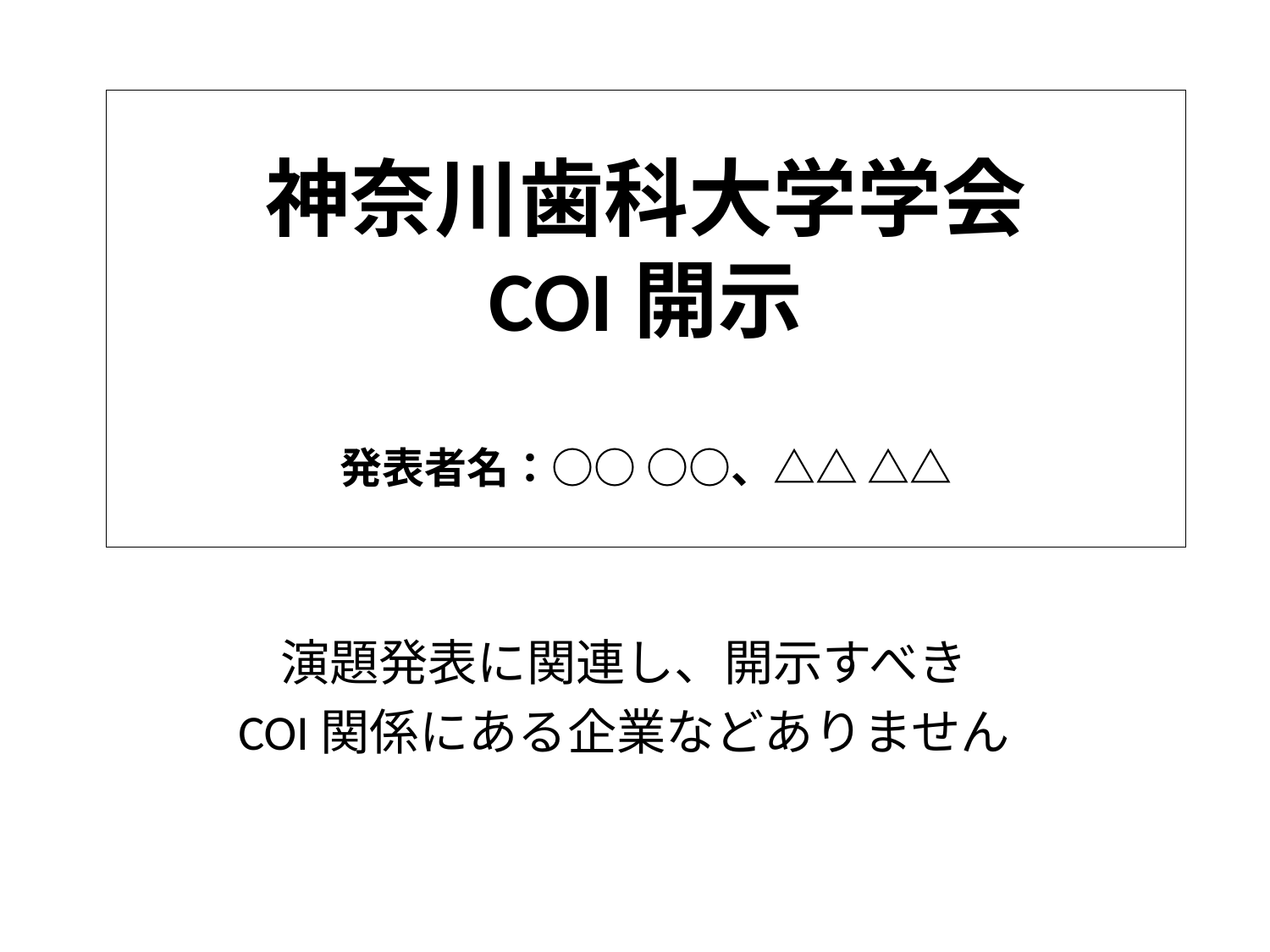

# 神奈川歯科大学学会 COI開示 発表者名：○○ ○○、△△ △△
演題発表に関連し、開示すべき
COI関係にある企業などありません